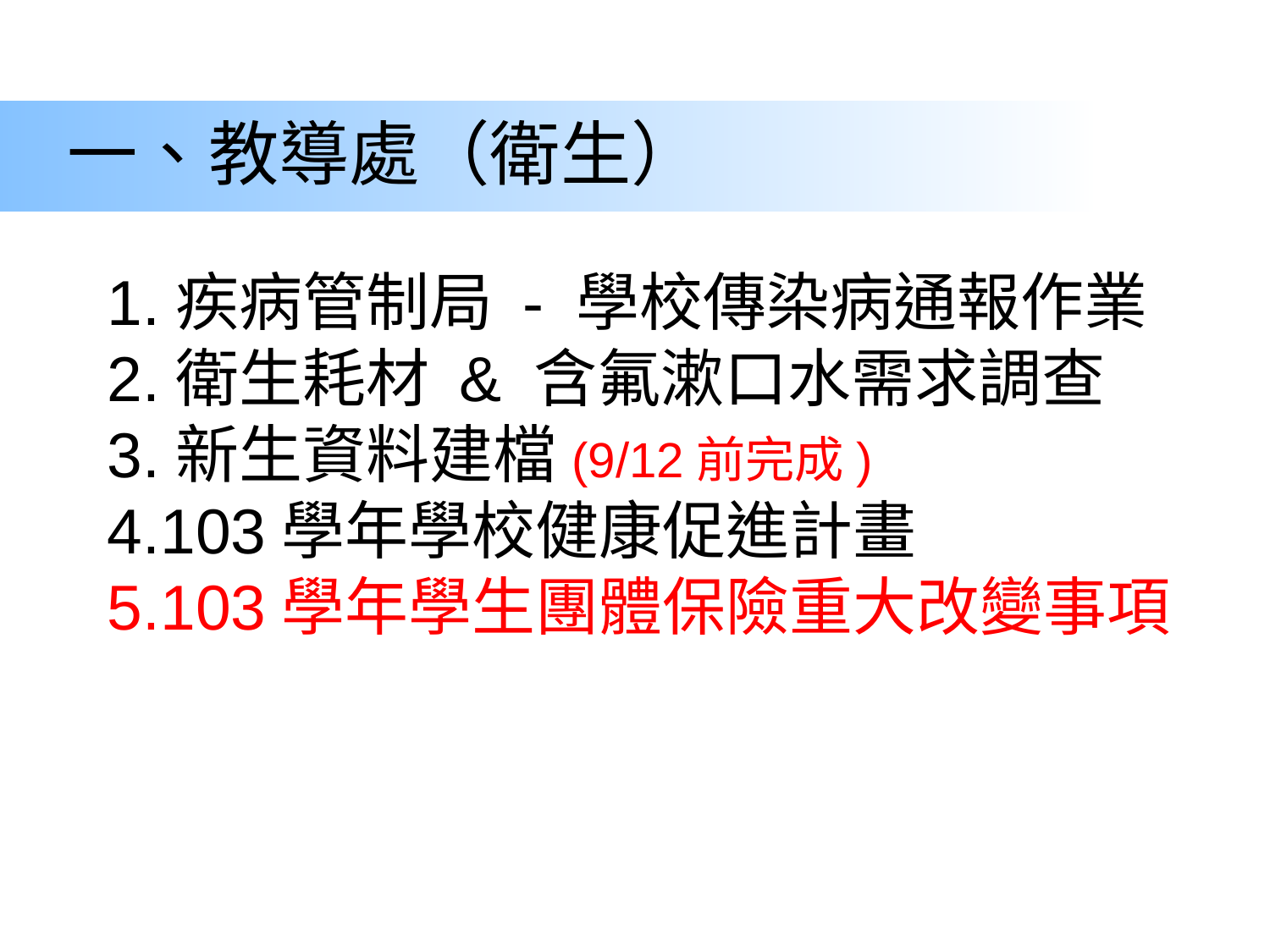

一、教導處（衛生）
1.疾病管制局 - 學校傳染病通報作業
2.衛生耗材 & 含氟漱口水需求調查
3.新生資料建檔(9/12前完成)
4.103學年學校健康促進計畫
5.103學年學生團體保險重大改變事項